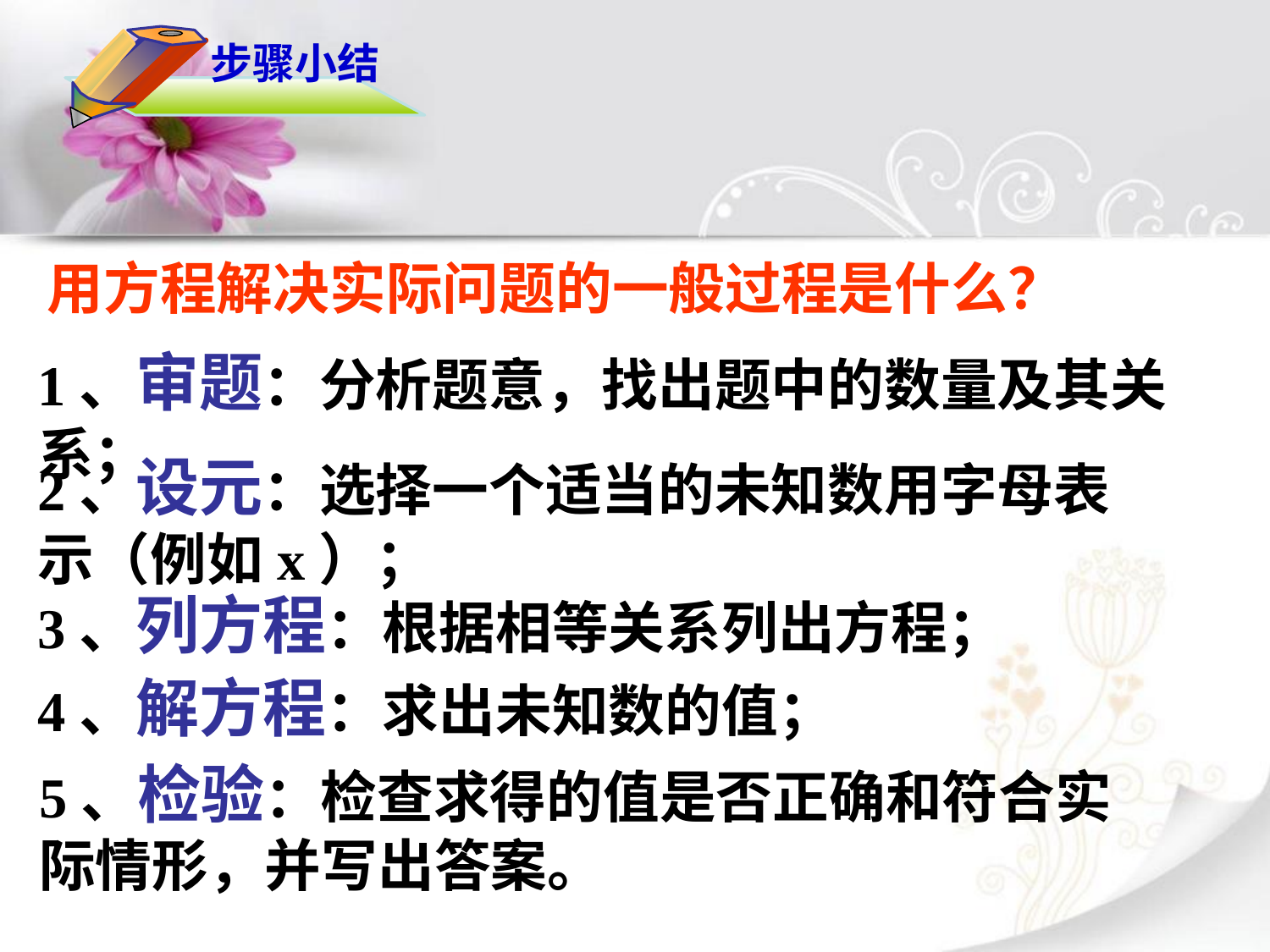

步骤小结

用方程解决实际问题的一般过程是什么？
1、审题：分析题意，找出题中的数量及其关系；
2、设元：选择一个适当的未知数用字母表示（例如x）；
3、列方程：根据相等关系列出方程；
4、解方程：求出未知数的值；
5、检验：检查求得的值是否正确和符合实际情形，并写出答案。